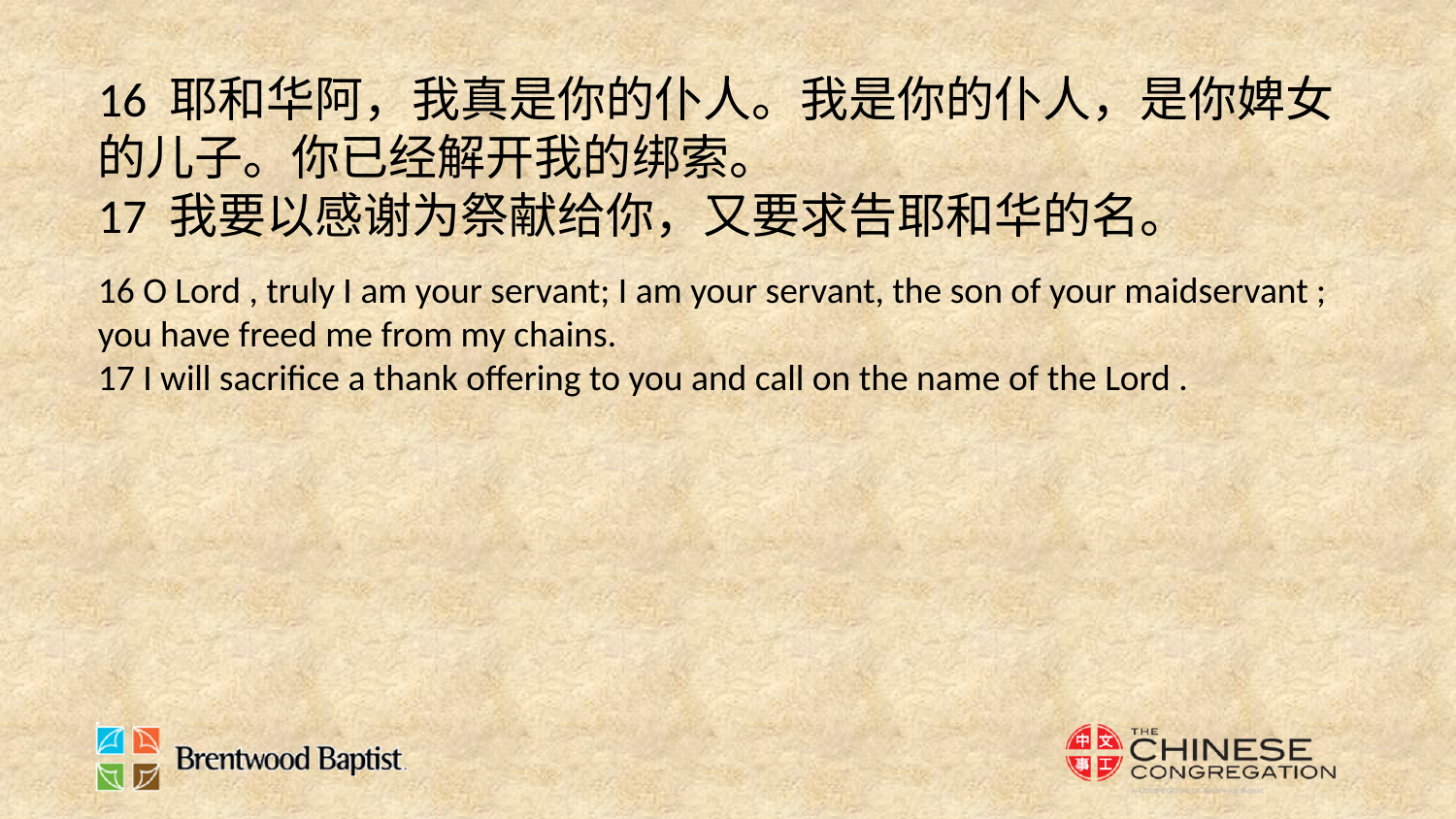

16 耶和华阿，我真是你的仆人。我是你的仆人，是你婢女的儿子。你已经解开我的绑索。
17 我要以感谢为祭献给你，又要求告耶和华的名。

16 O Lord , truly I am your servant; I am your servant, the son of your maidservant ; you have freed me from my chains.
17 I will sacrifice a thank offering to you and call on the name of the Lord .